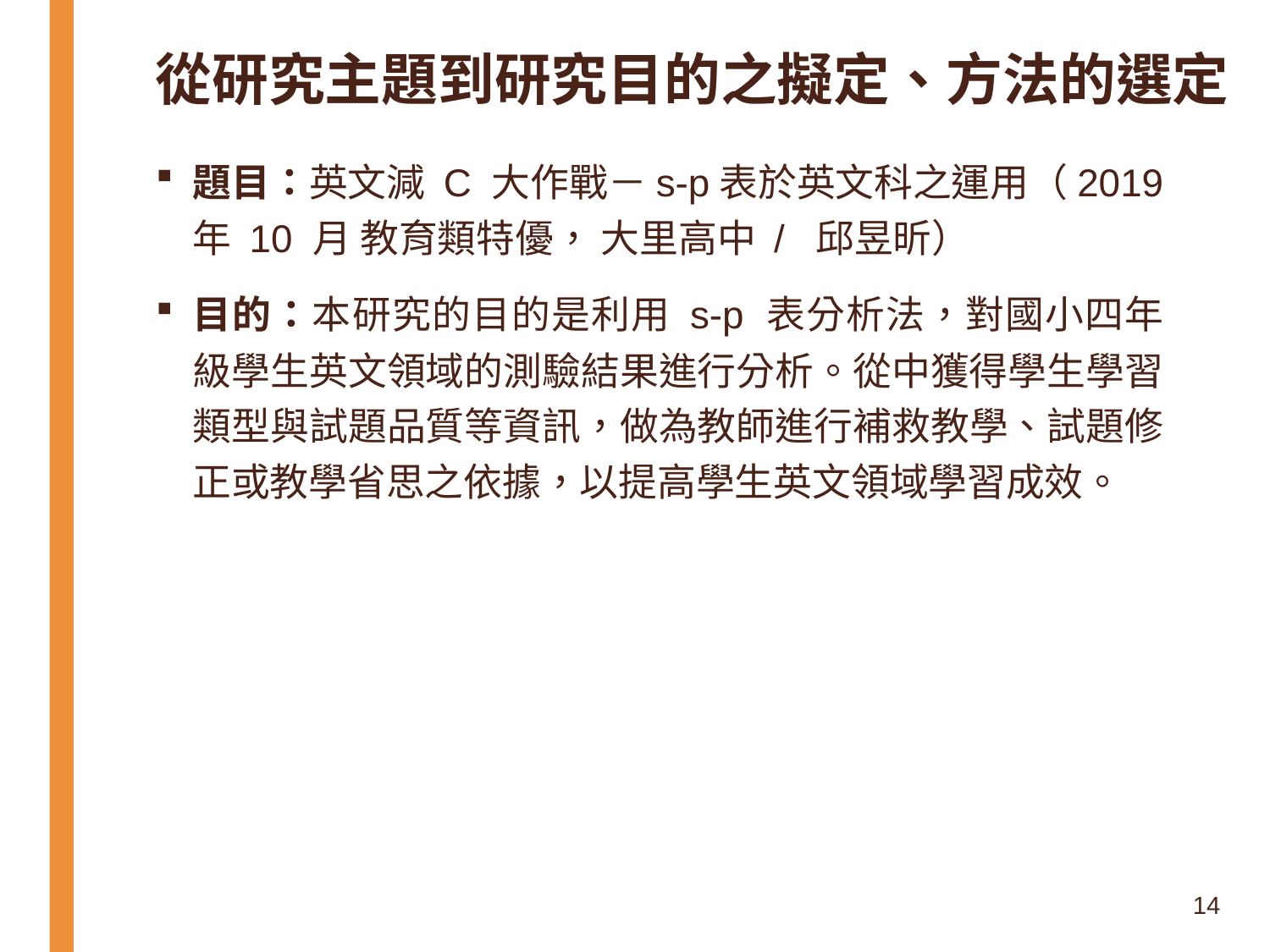

# 從研究主題到研究目的之擬定、方法的選定
題目：英文減 C 大作戰－s-p表於英文科之運用（2019 年 10 月 教育類特優， 大里高中 /  邱昱昕）
目的：本研究的目的是利用 s-p 表分析法，對國小四年級學生英文領域的測驗結果進行分析。從中獲得學生學習類型與試題品質等資訊，做為教師進行補救教學、試題修正或教學省思之依據，以提高學生英文領域學習成效。
14